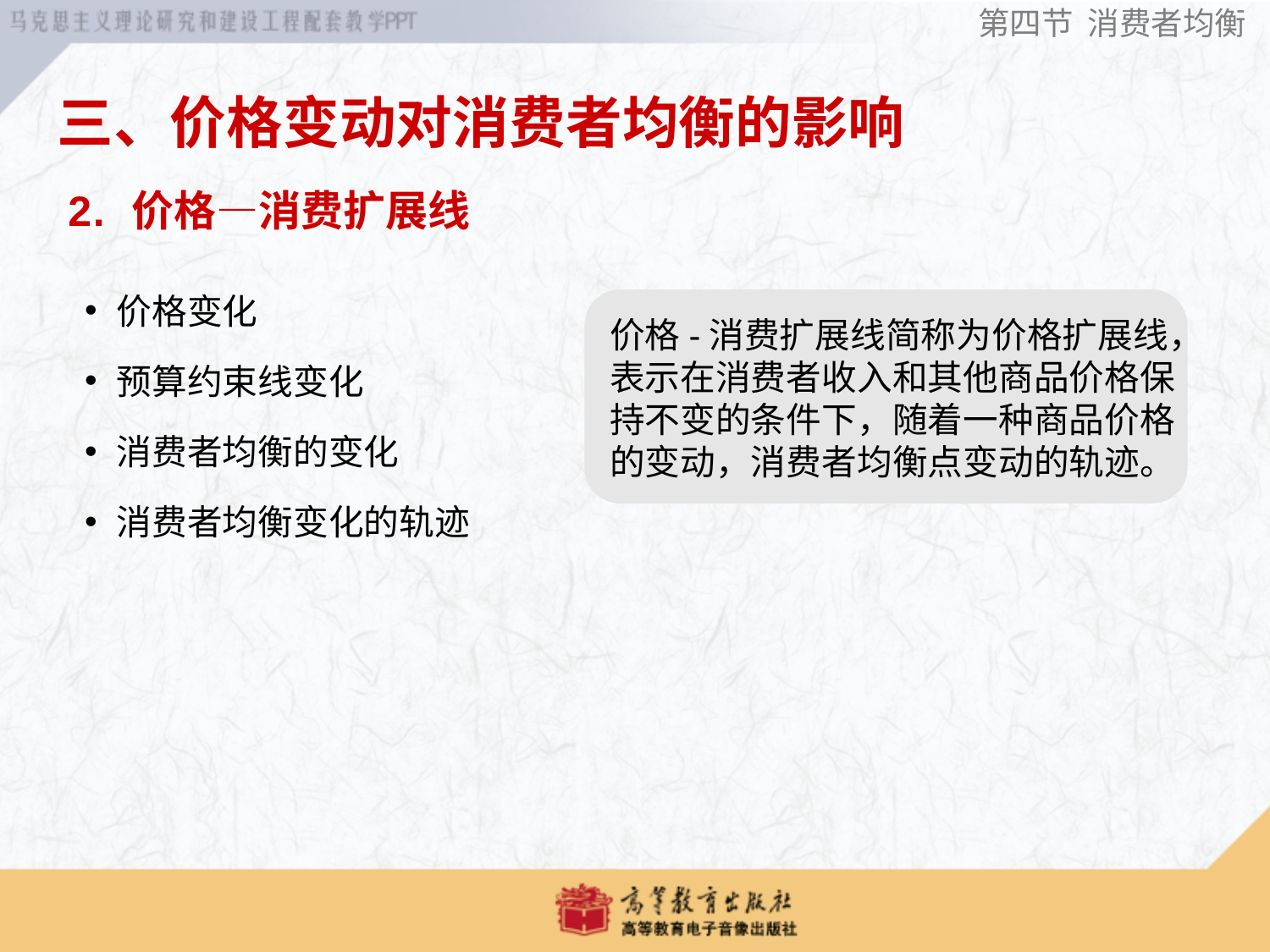

第四节  消费者均衡
三、价格变动对消费者均衡的影响
价格—消费扩展线

价格变化
预算约束线变化
消费者均衡的变化
消费者均衡变化的轨迹

价格-消费扩展线简称为价格扩展线，表示在消费者收入和其他商品价格保持不变的条件下，随着一种商品价格的变动，消费者均衡点变动的轨迹。